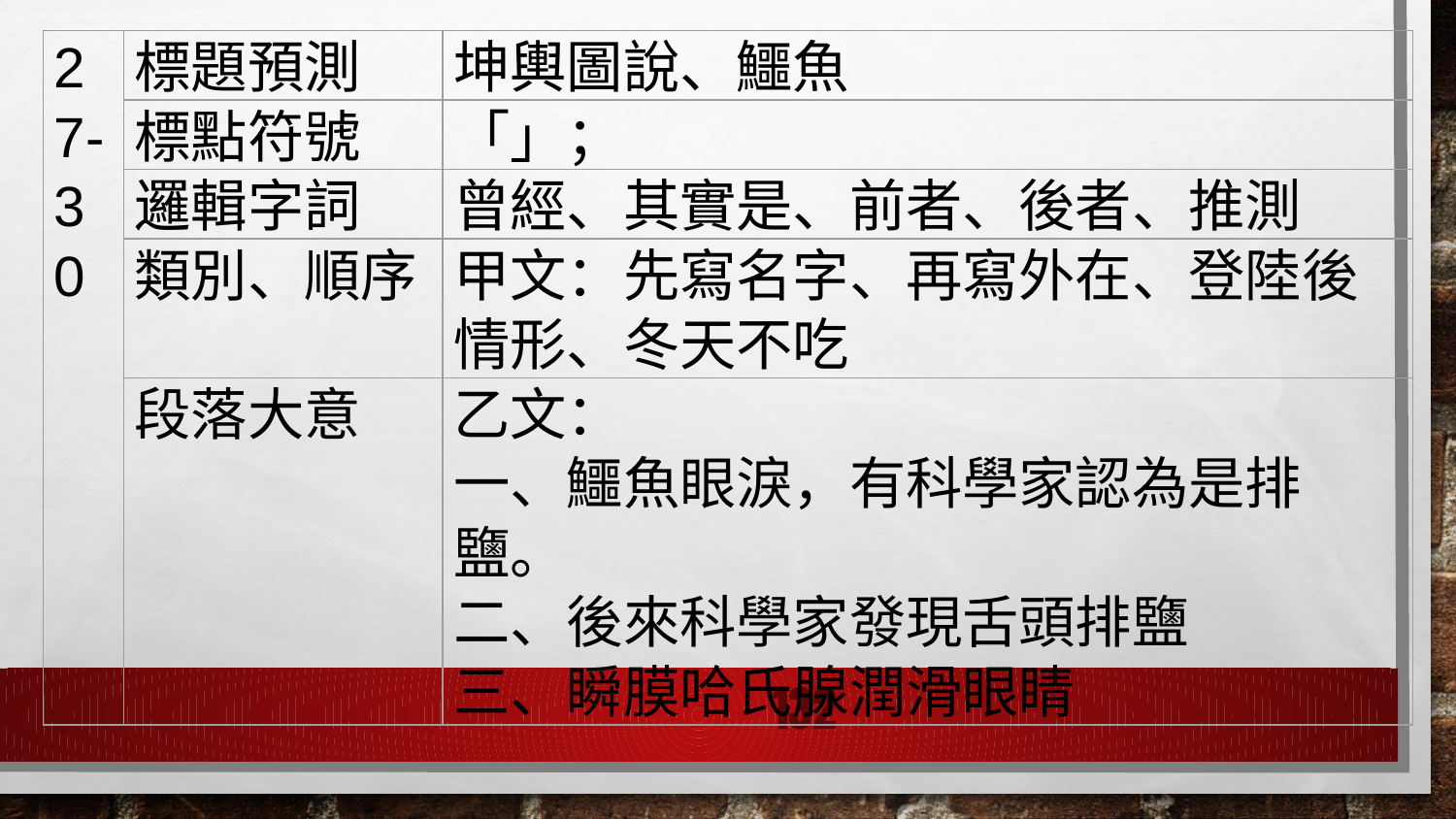

| 27-30 | 標題預測 | 坤輿圖說、鱷魚 |
| --- | --- | --- |
|  | 標點符號 | 「」； |
|  | 邏輯字詞 | 曾經、其實是、前者、後者、推測 |
|  | 類別、順序 | 甲文：先寫名字、再寫外在、登陸後情形、冬天不吃 |
|  | 段落大意 | 乙文： 一、鱷魚眼淚，有科學家認為是排鹽。 二、後來科學家發現舌頭排鹽 三、瞬膜哈氏腺潤滑眼睛 |
132